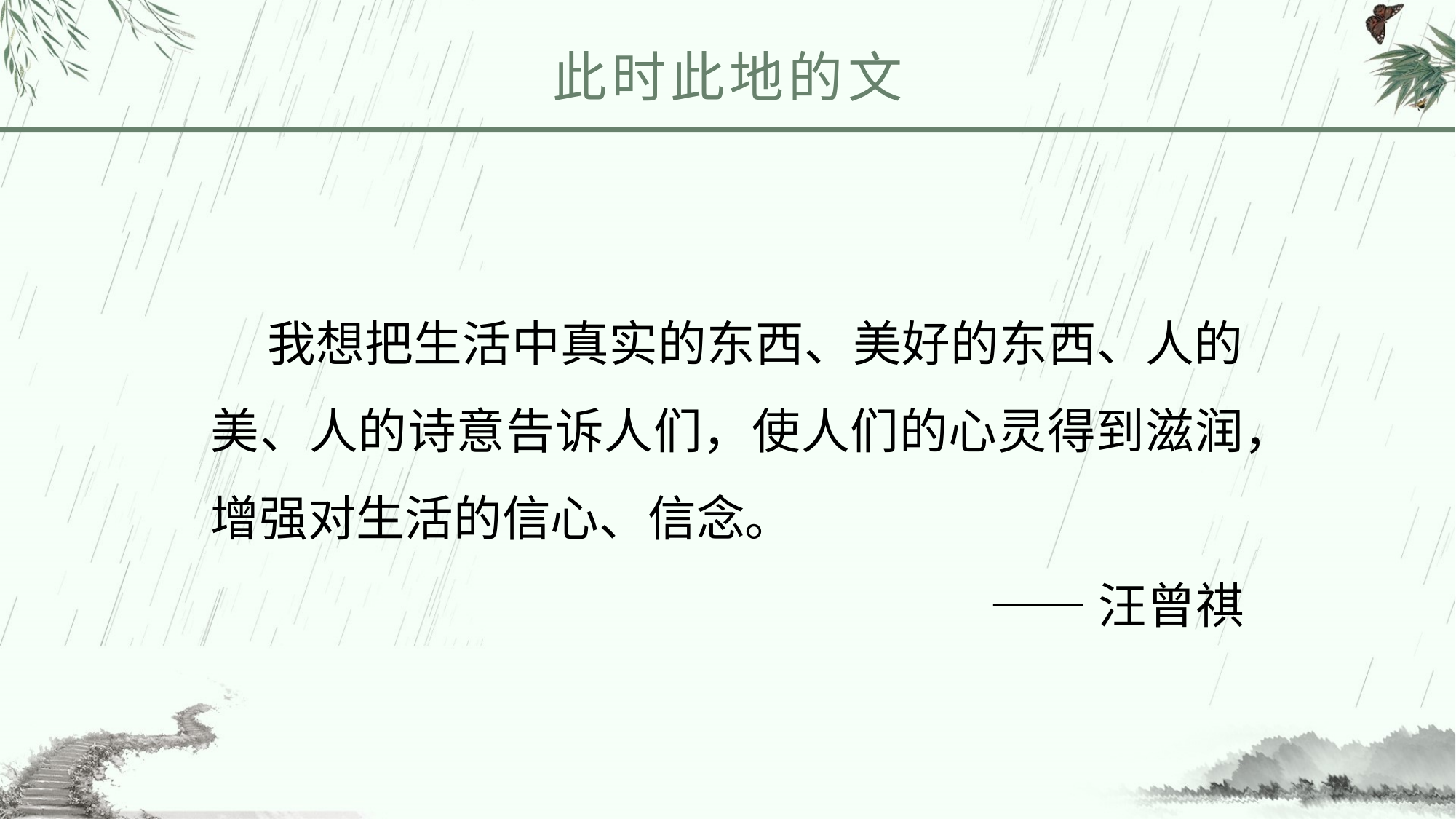

此时此地的文

    我想把生活中真实的东西、美好的东西、人的美、人的诗意告诉人们，使人们的心灵得到滋润，增强对生活的信心、信念。
    ——汪曾祺